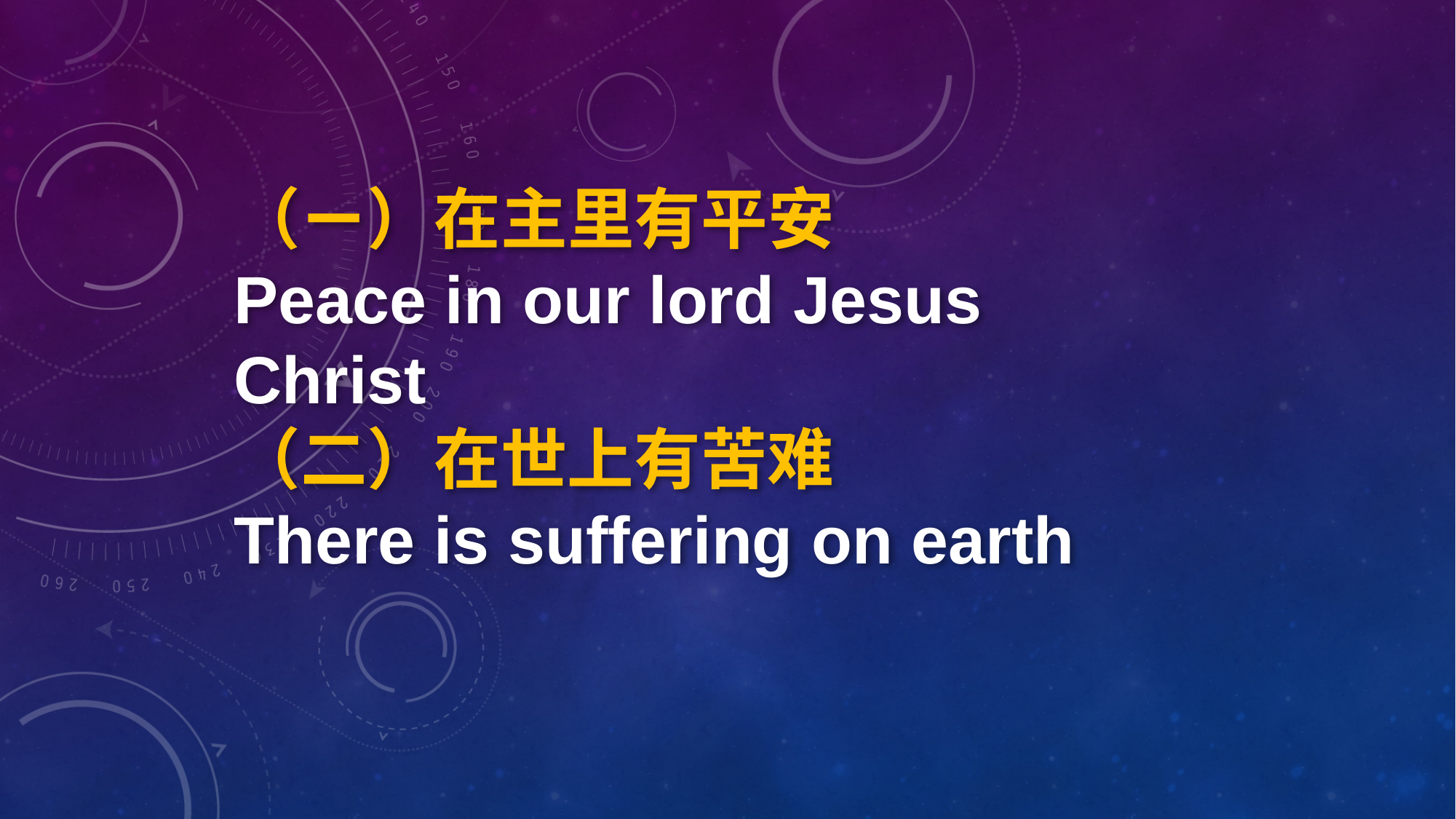

（ㄧ）在主里有平安
Peace in our lord Jesus Christ
（二）在世上有苦难
There is suffering on earth